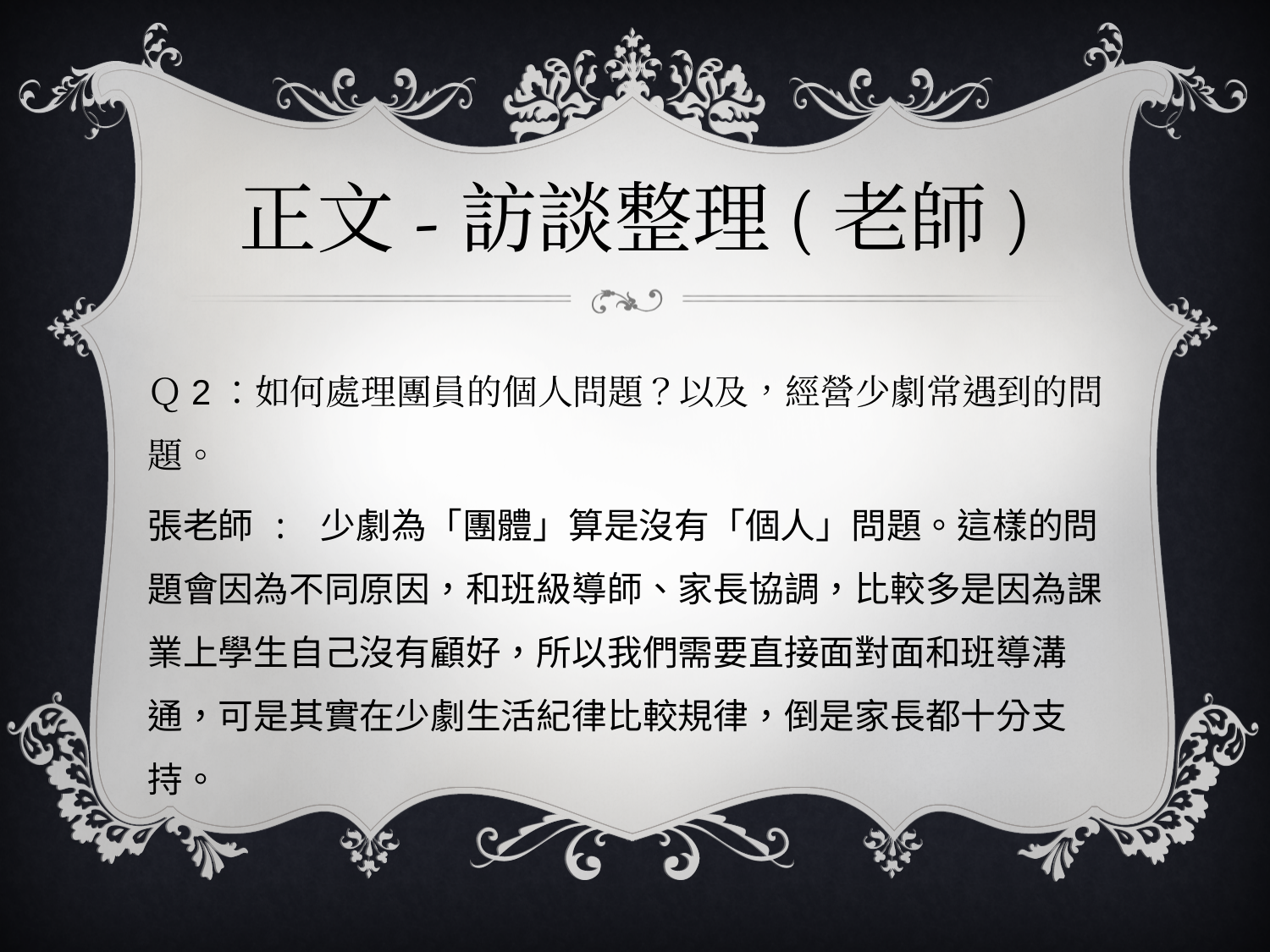

# 正文-訪談整理(老師)
Ｑ2：如何處理團員的個人問題？以及，經營少劇常遇到的問題。
張老師 : 少劇為「團體」算是沒有「個人」問題。這樣的問題會因為不同原因，和班級導師、家長協調，比較多是因為課業上學生自己沒有顧好，所以我們需要直接面對面和班導溝通，可是其實在少劇生活紀律比較規律，倒是家長都十分支持。